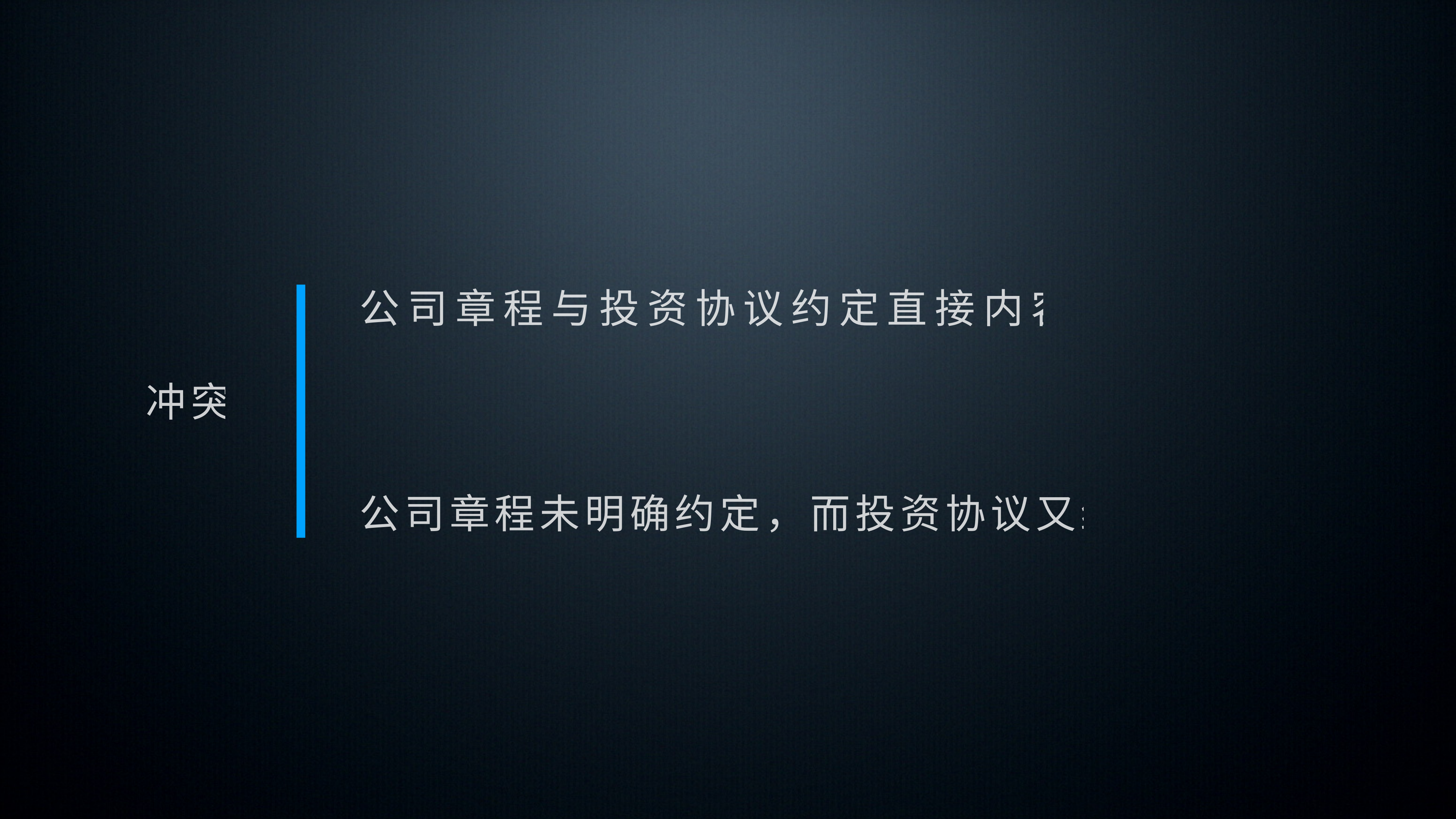

公司章程与投资协议约定直接内容冲突

冲突
公司章程未明确约定，而投资协议又约定